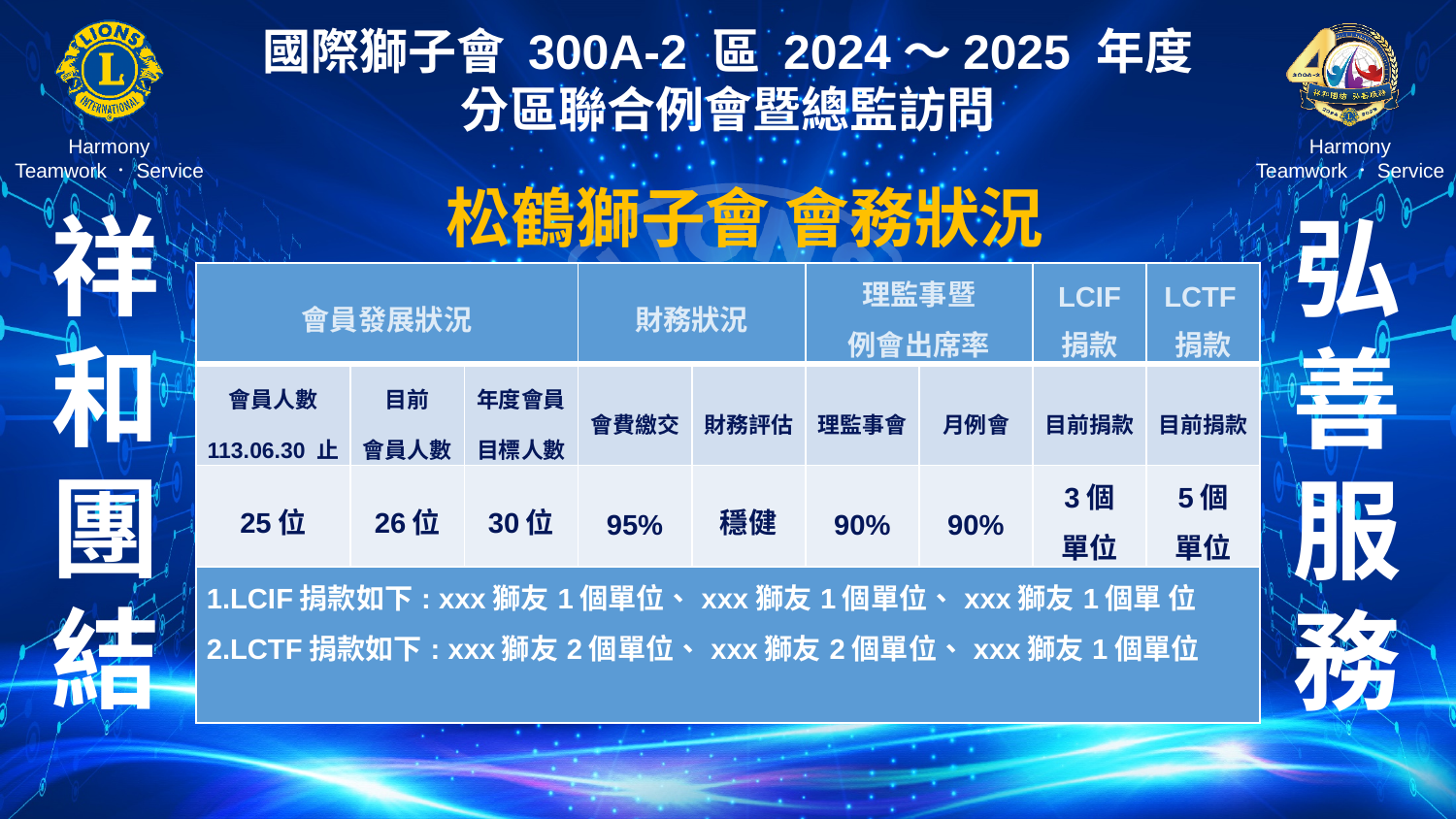

松鶴獅子會 會務狀況
| 會員發展狀況 |  |  | 財務狀況 |  | 理監事暨 例會出席率 |  | LCIF 捐款 | LCTF捐款 |
| --- | --- | --- | --- | --- | --- | --- | --- | --- |
| 會員人數 113.06.30 止 | 目前 會員人數 | 年度會員 目標人數 | 會費繳交 | 財務評估 | 理監事會 | 月例會 | 目前捐款 | 目前捐款 |
| 25位 | 26位 | 30位 | 95% | 穩健 | 90% | 90% | 3個 單位 | 5個 單位 |
| 1.LCIF捐款如下: xxx獅友1個單位、xxx獅友1個單位、xxx獅友1個單 位 2.LCTF捐款如下: xxx獅友2個單位、xxx獅友2個單位、xxx獅友1個單位 |  |  |  |  |  |  |  |  |